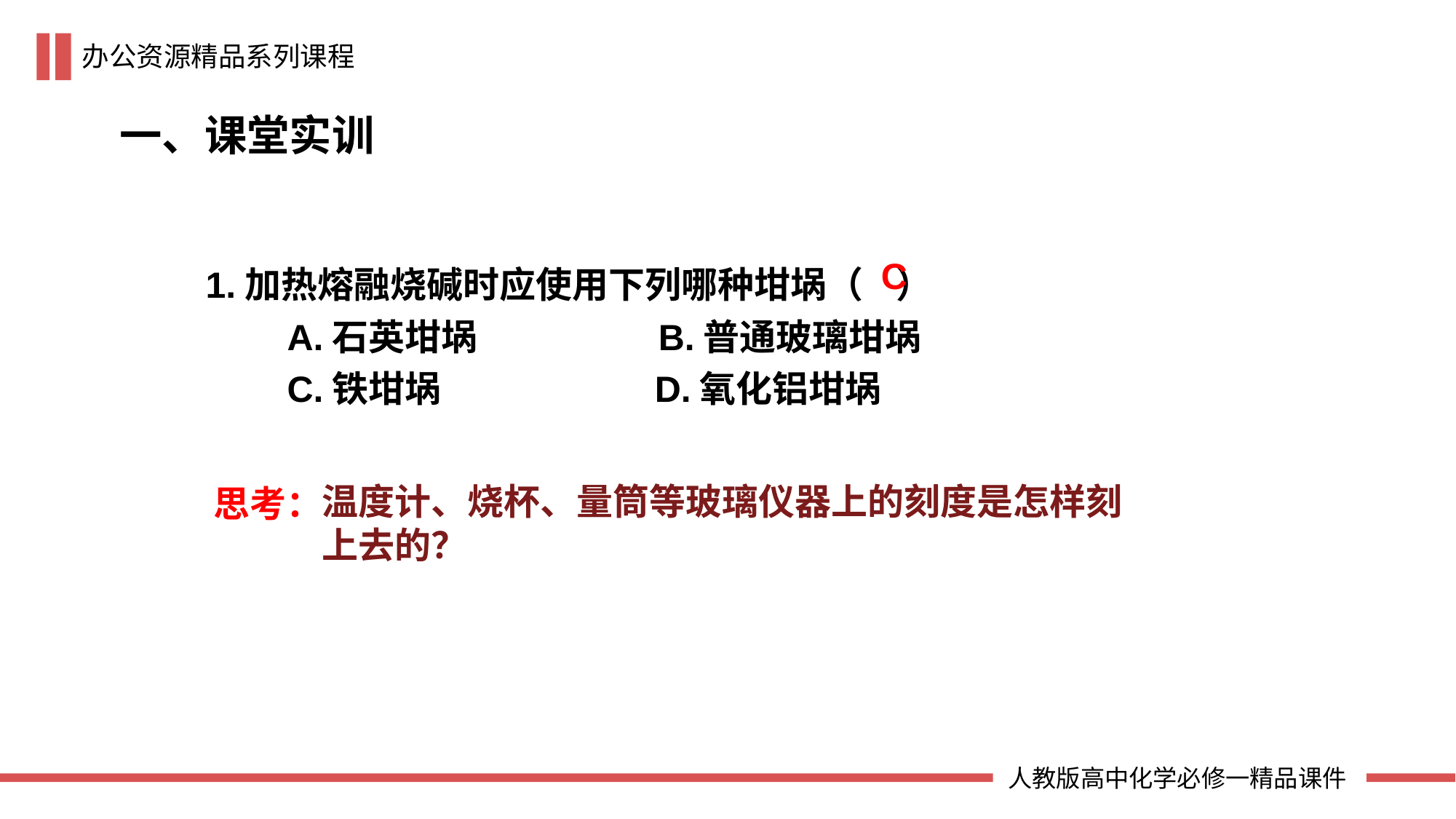

一、课堂实训
1.加热熔融烧碱时应使用下列哪种坩埚（    ）
        A.石英坩埚                     B.普通玻璃坩埚
        C.铁坩埚                         D.氧化铝坩埚
C
温度计、烧杯、量筒等玻璃仪器上的刻度是怎样刻上去的？
思考：